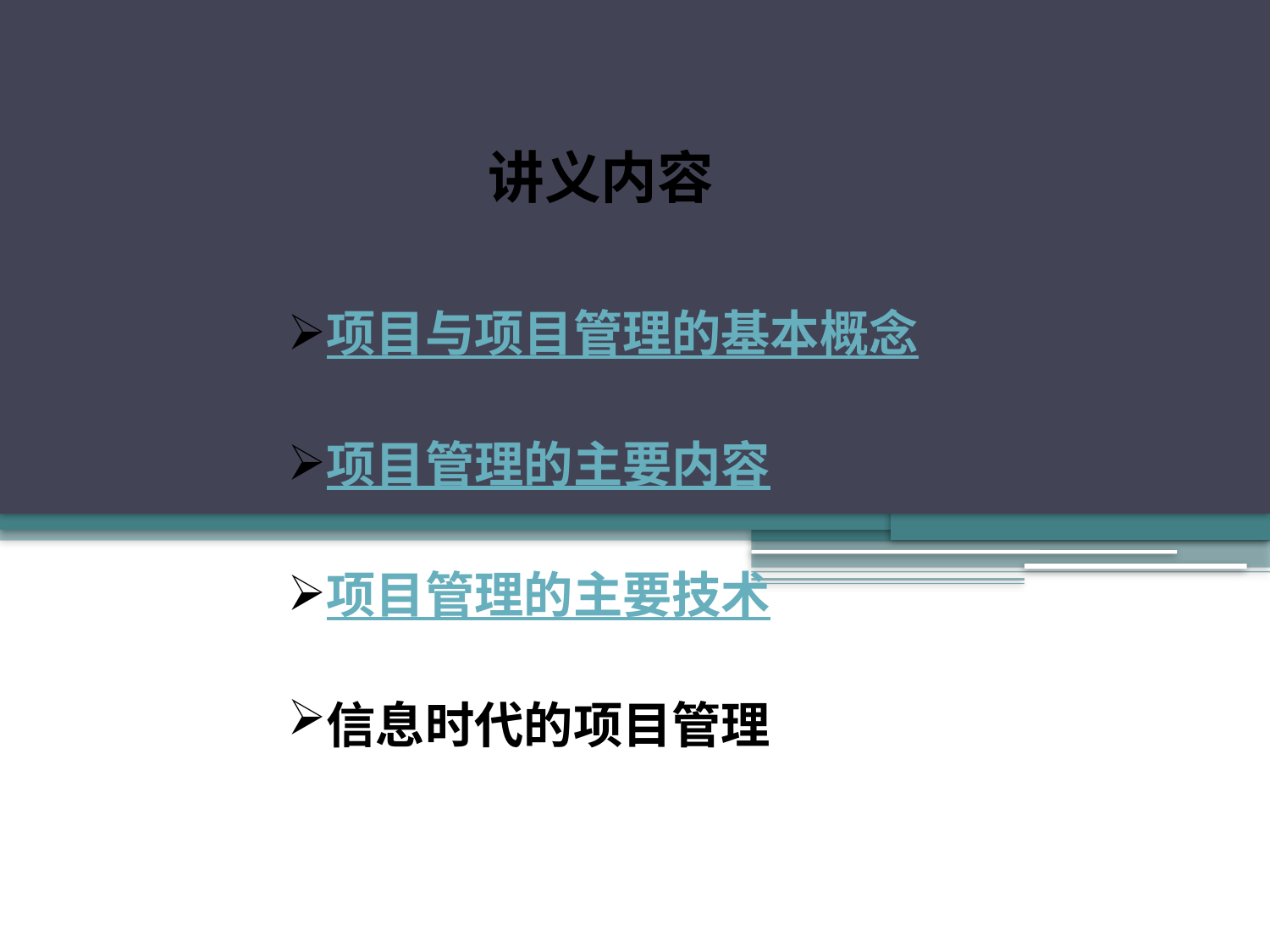

讲义内容
项目与项目管理的基本概念

项目管理的主要内容

项目管理的主要技术

信息时代的项目管理